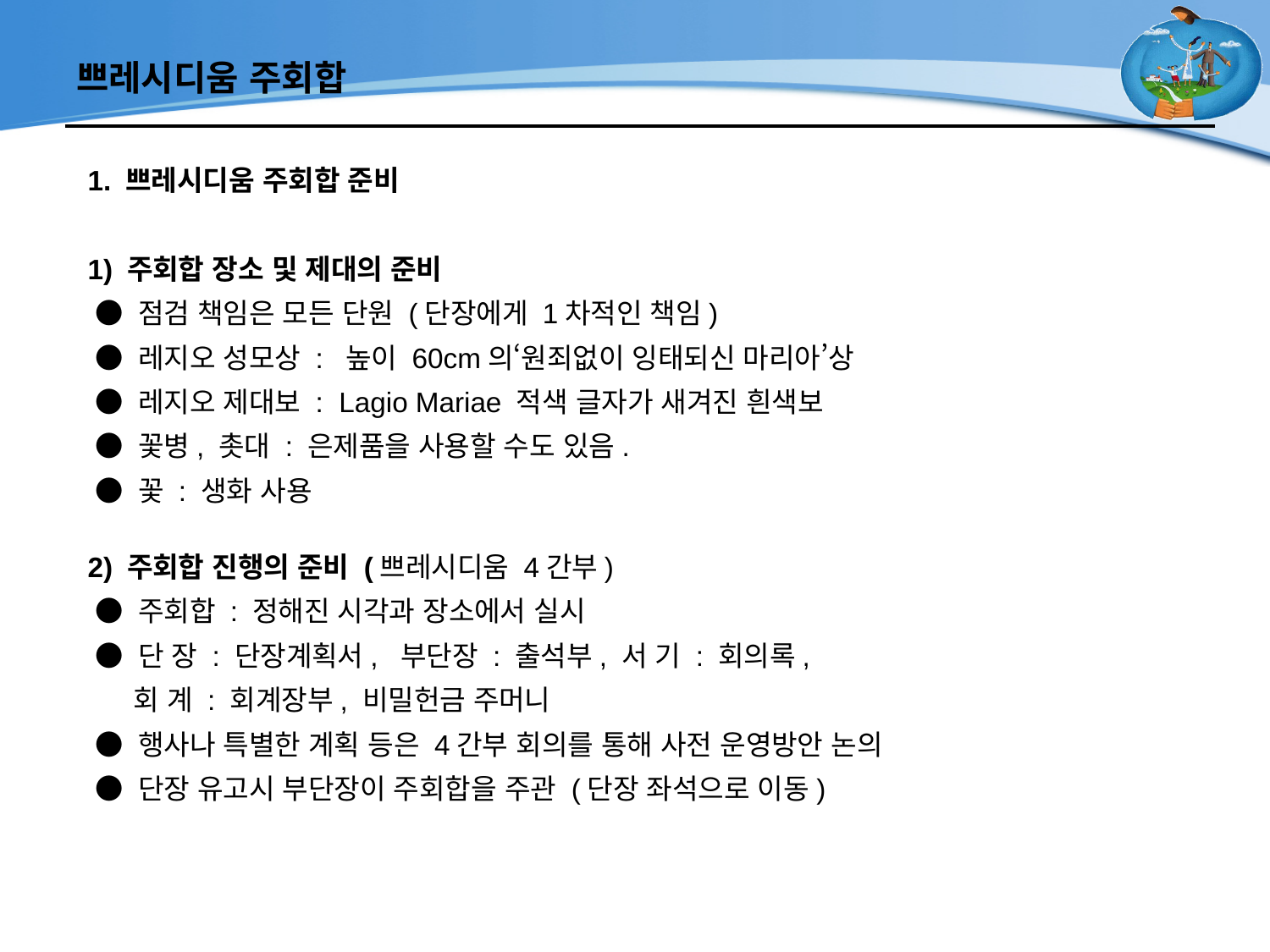

# 쁘레시디움 주회합
1. 쁘레시디움 주회합 준비

1) 주회합 장소 및 제대의 준비
 ● 점검 책임은 모든 단원 (단장에게 1차적인 책임)
 ● 레지오 성모상 :  높이 60cm의‘원죄없이 잉태되신 마리아’상
 ● 레지오 제대보 :  Lagio Mariae 적색 글자가 새겨진 흰색보
 ● 꽃병, 촛대 : 은제품을 사용할 수도 있음.
 ● 꽃 : 생화 사용

2) 주회합 진행의 준비 (쁘레시디움 4간부)
 ● 주회합 : 정해진 시각과 장소에서 실시
 ● 단 장 : 단장계획서,  부단장 : 출석부, 서 기 : 회의록,
     회 계 : 회계장부, 비밀헌금 주머니
 ● 행사나 특별한 계획 등은 4간부 회의를 통해 사전 운영방안 논의
 ● 단장 유고시 부단장이 주회합을 주관 (단장 좌석으로 이동)